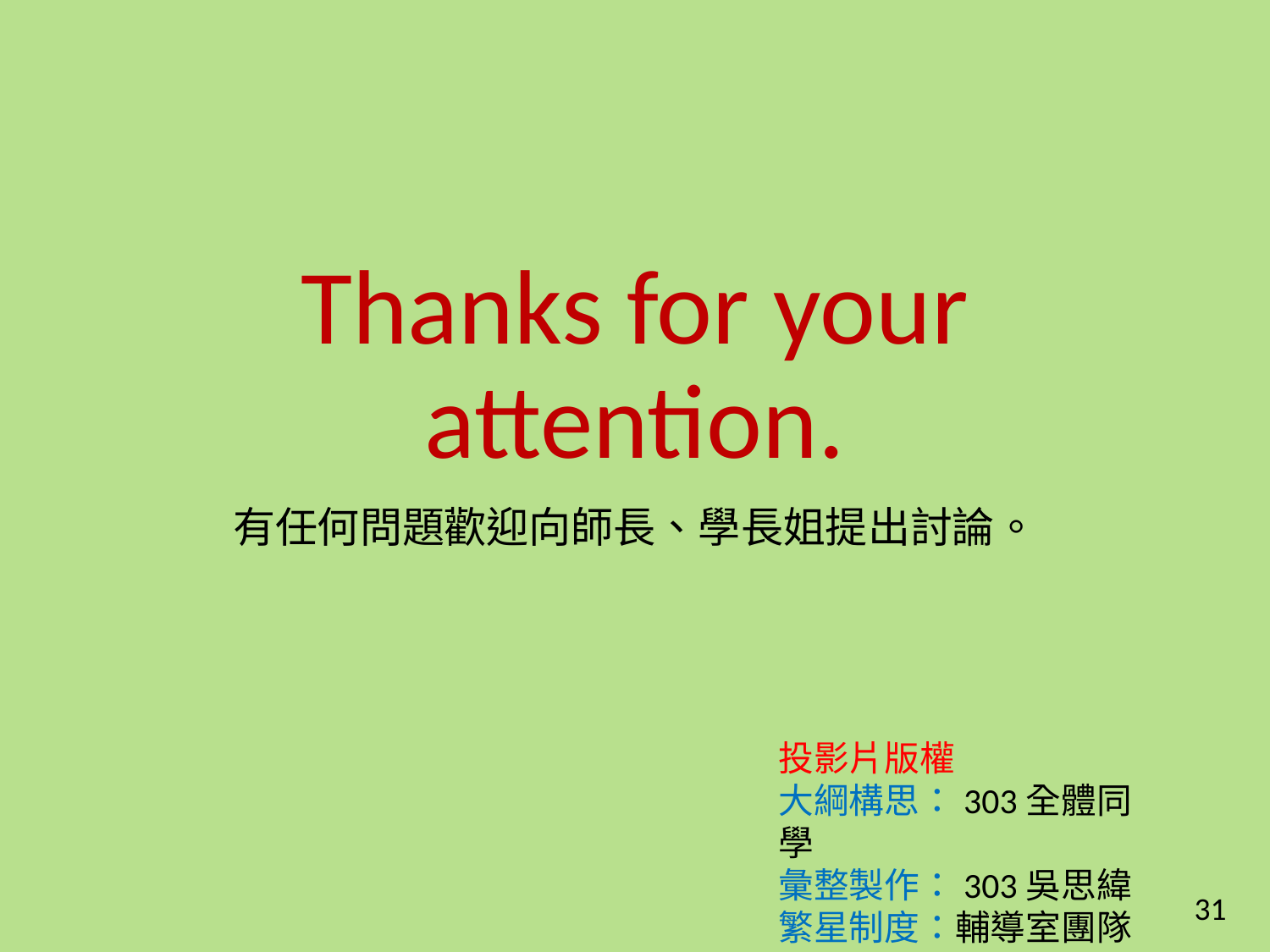

# Thanks for your attention.
有任何問題歡迎向師長、學長姐提出討論。
投影片版權
大綱構思：303全體同學
彙整製作：303吳思緯
繁星制度：輔導室團隊